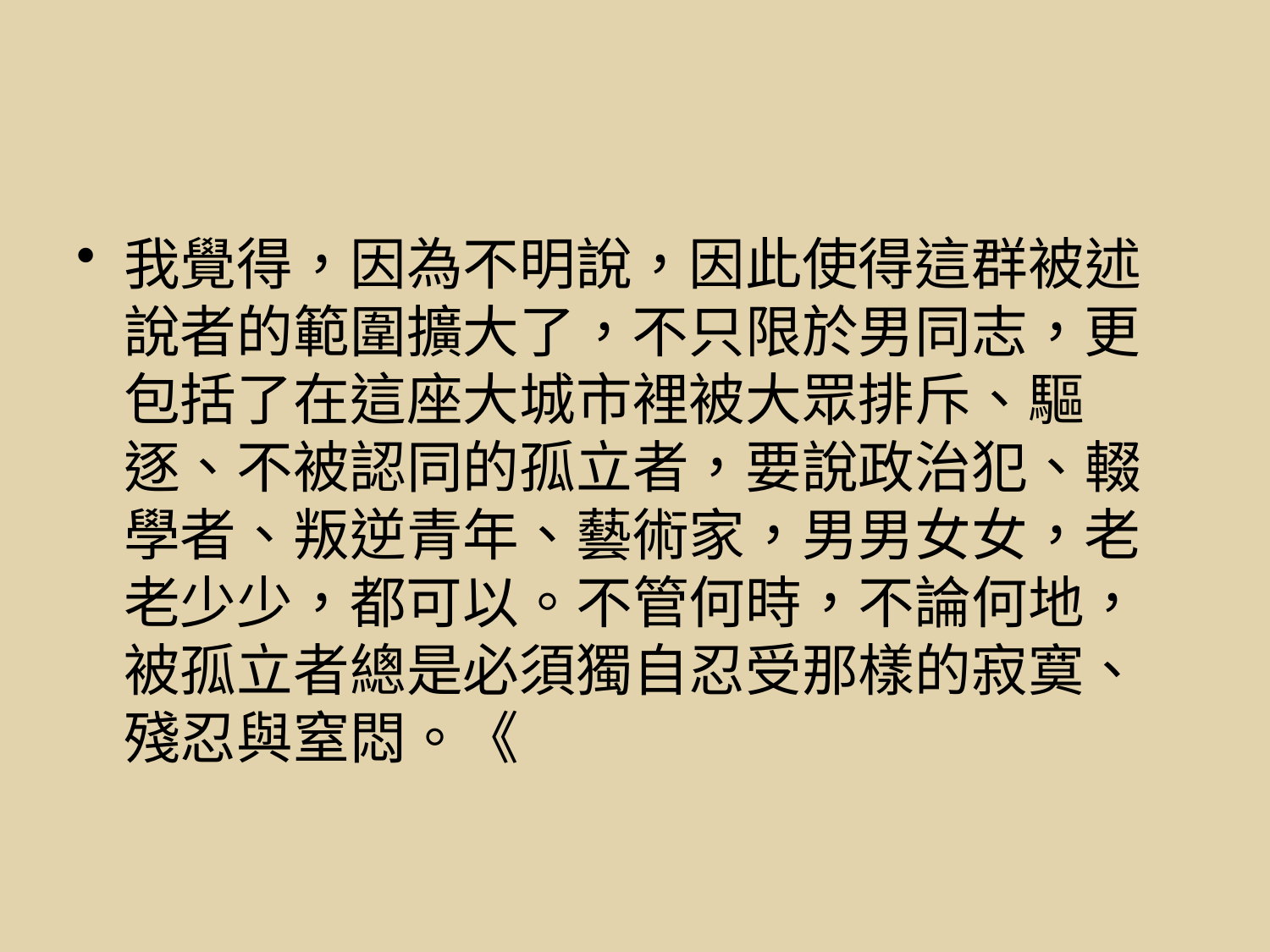

#
我覺得，因為不明說，因此使得這群被述說者的範圍擴大了，不只限於男同志，更包括了在這座大城市裡被大眾排斥、驅逐、不被認同的孤立者，要說政治犯、輟學者、叛逆青年、藝術家，男男女女，老老少少，都可以。不管何時，不論何地，被孤立者總是必須獨自忍受那樣的寂寞、殘忍與窒悶。《